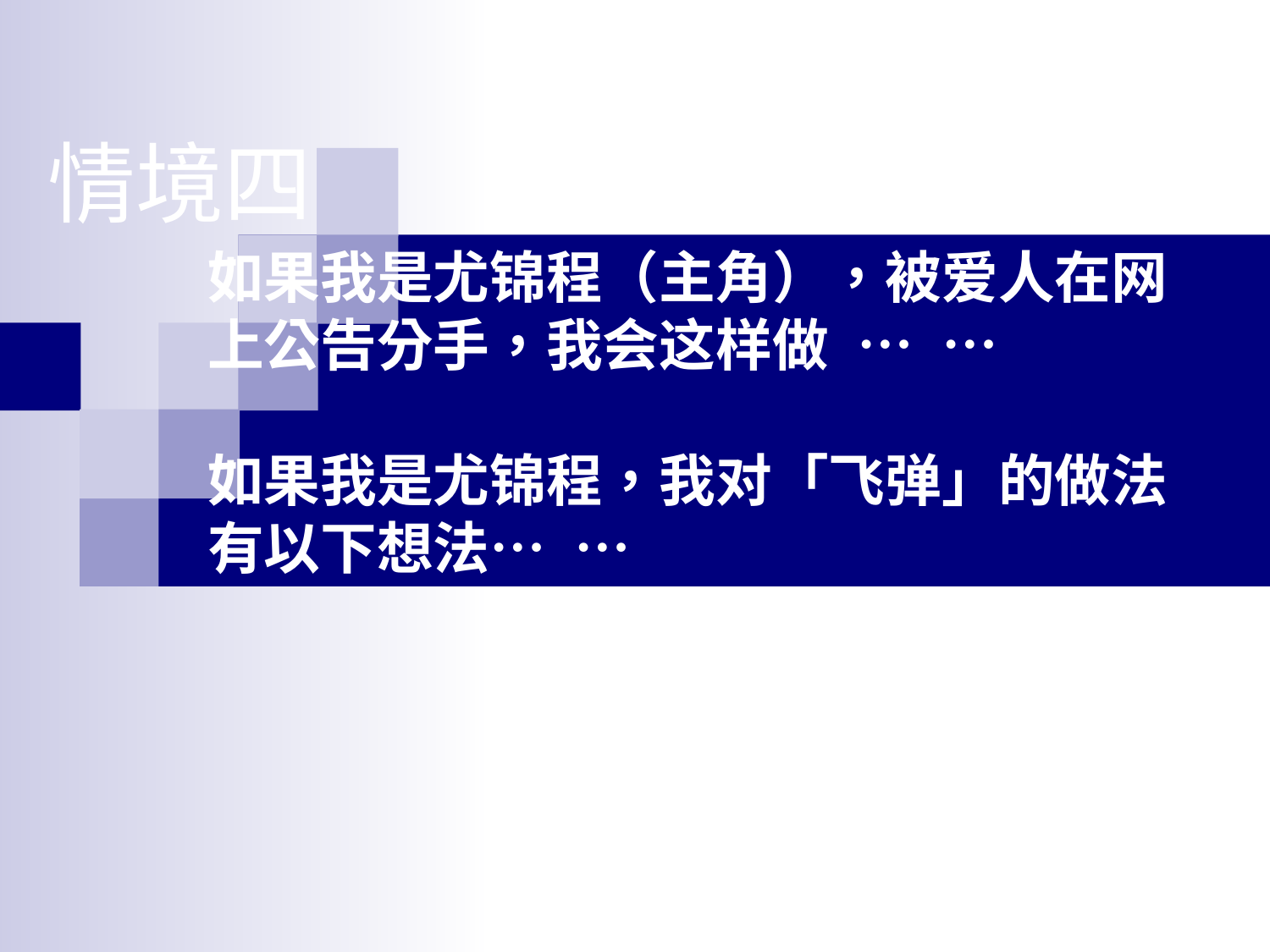

# 情境四
如果我是尤锦程（主角），被爱人在网上公告分手，我会这样做 … …
如果我是尤锦程，我对「飞弹」的做法有以下想法… …